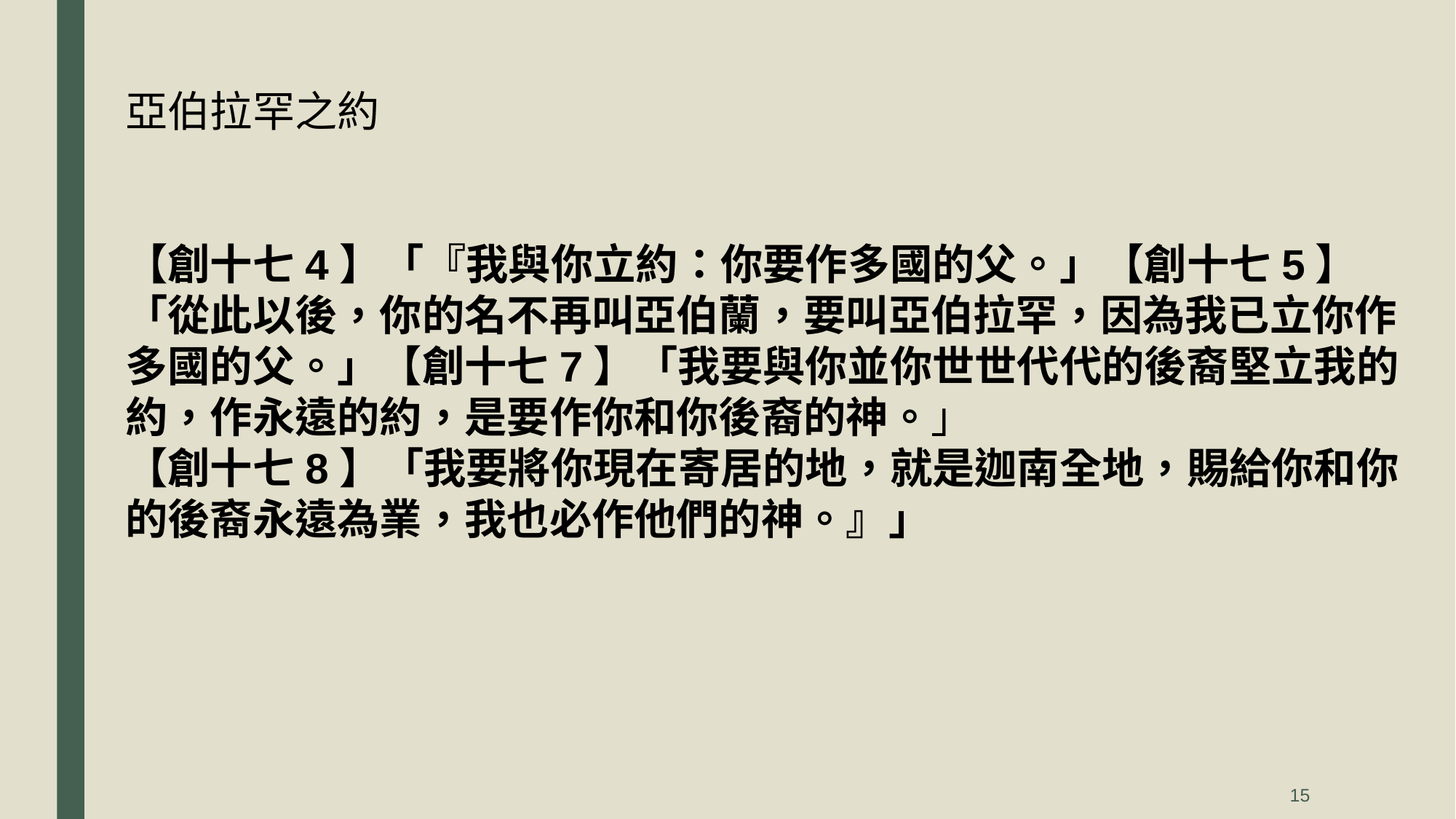

亞伯拉罕之約

【創十七4】「『我與你立約：你要作多國的父。」【創十七5】「從此以後，你的名不再叫亞伯蘭，要叫亞伯拉罕，因為我已立你作多國的父。」【創十七7】「我要與你並你世世代代的後裔堅立我的約，作永遠的約，是要作你和你後裔的神。」
【創十七8】「我要將你現在寄居的地，就是迦南全地，賜給你和你的後裔永遠為業，我也必作他們的神。』」

15